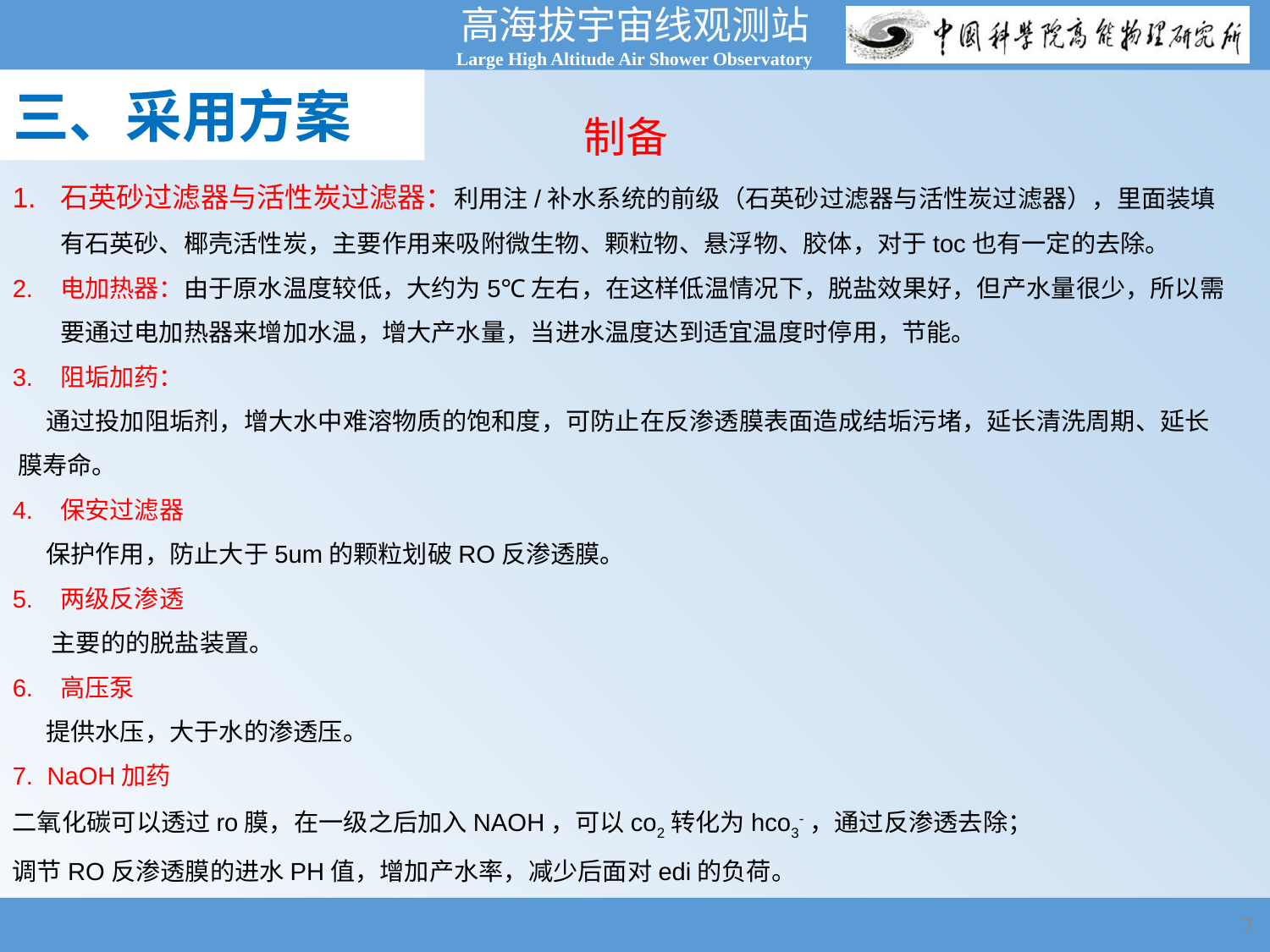

三、采用方案
制备
石英砂过滤器与活性炭过滤器：利用注/补水系统的前级（石英砂过滤器与活性炭过滤器），里面装填有石英砂、椰壳活性炭，主要作用来吸附微生物、颗粒物、悬浮物、胶体，对于toc也有一定的去除。
电加热器：由于原水温度较低，大约为5℃左右，在这样低温情况下，脱盐效果好，但产水量很少，所以需要通过电加热器来增加水温，增大产水量，当进水温度达到适宜温度时停用，节能。
阻垢加药：
     通过投加阻垢剂，增大水中难溶物质的饱和度，可防止在反渗透膜表面造成结垢污堵，延长清洗周期、延长    膜寿命。
4.   保安过滤器
     保护作用，防止大于5um的颗粒划破RO反渗透膜。
5.   两级反渗透
      主要的的脱盐装置。
6.   高压泵
     提供水压，大于水的渗透压。
7.  NaOH加药
二氧化碳可以透过ro膜，在一级之后加入NAOH，可以co2转化为hco3-，通过反渗透去除；
调节RO反渗透膜的进水PH值，增加产水率，减少后面对edi的负荷。
7